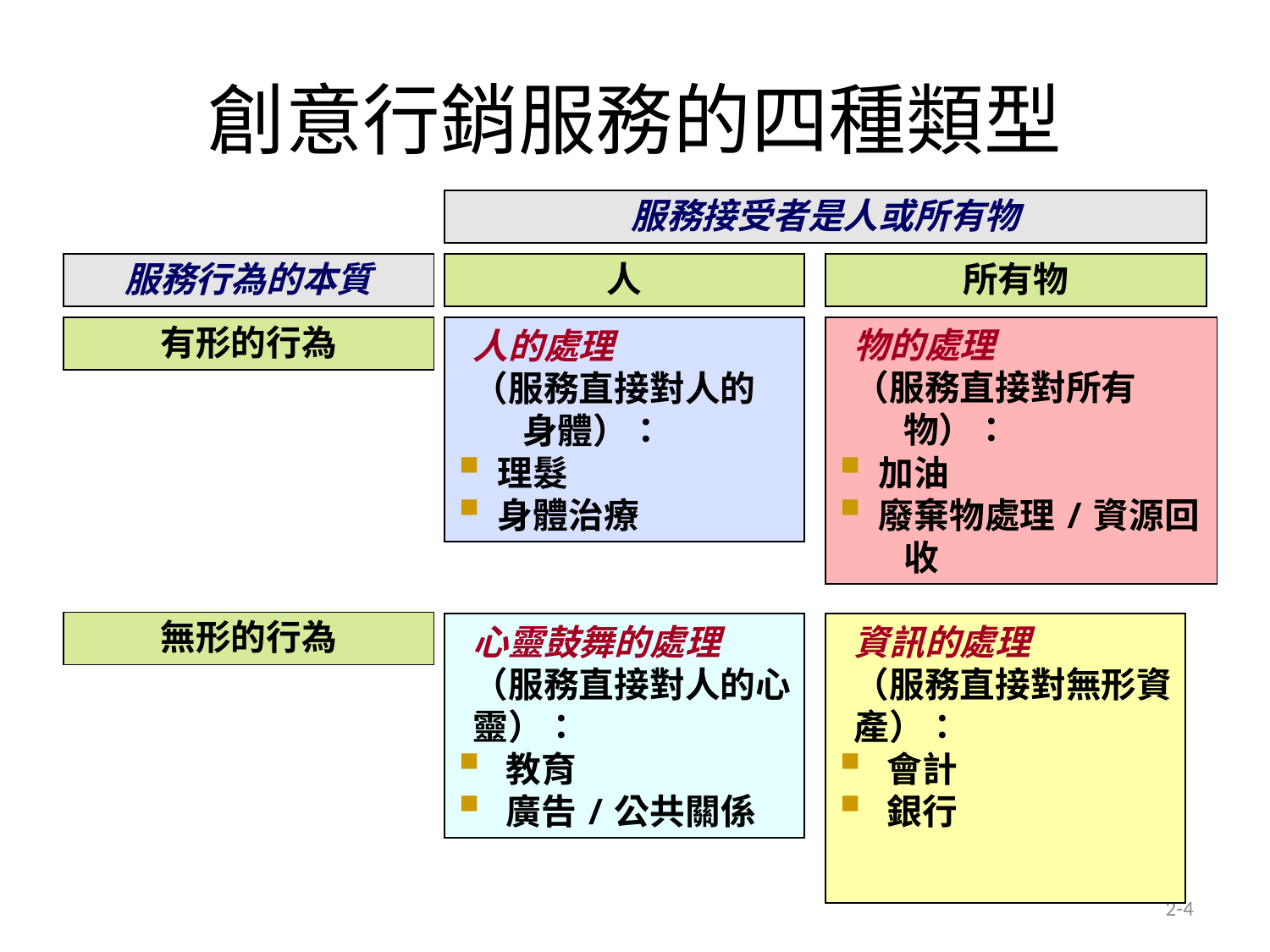

# 創意行銷服務的四種類型
服務接受者是人或所有物
服務行為的本質
人
所有物
有形的行為
人的處理
（服務直接對人的	身體）：
 理髮
 身體治療
物的處理
（服務直接對所有	物）：
 加油
 廢棄物處理/資源回	收
無形的行為
心靈鼓舞的處理
（服務直接對人的心靈）：
  教育
  廣告/公共關係

資訊的處理
（服務直接對無形資產）：
  會計
  銀行
2-4